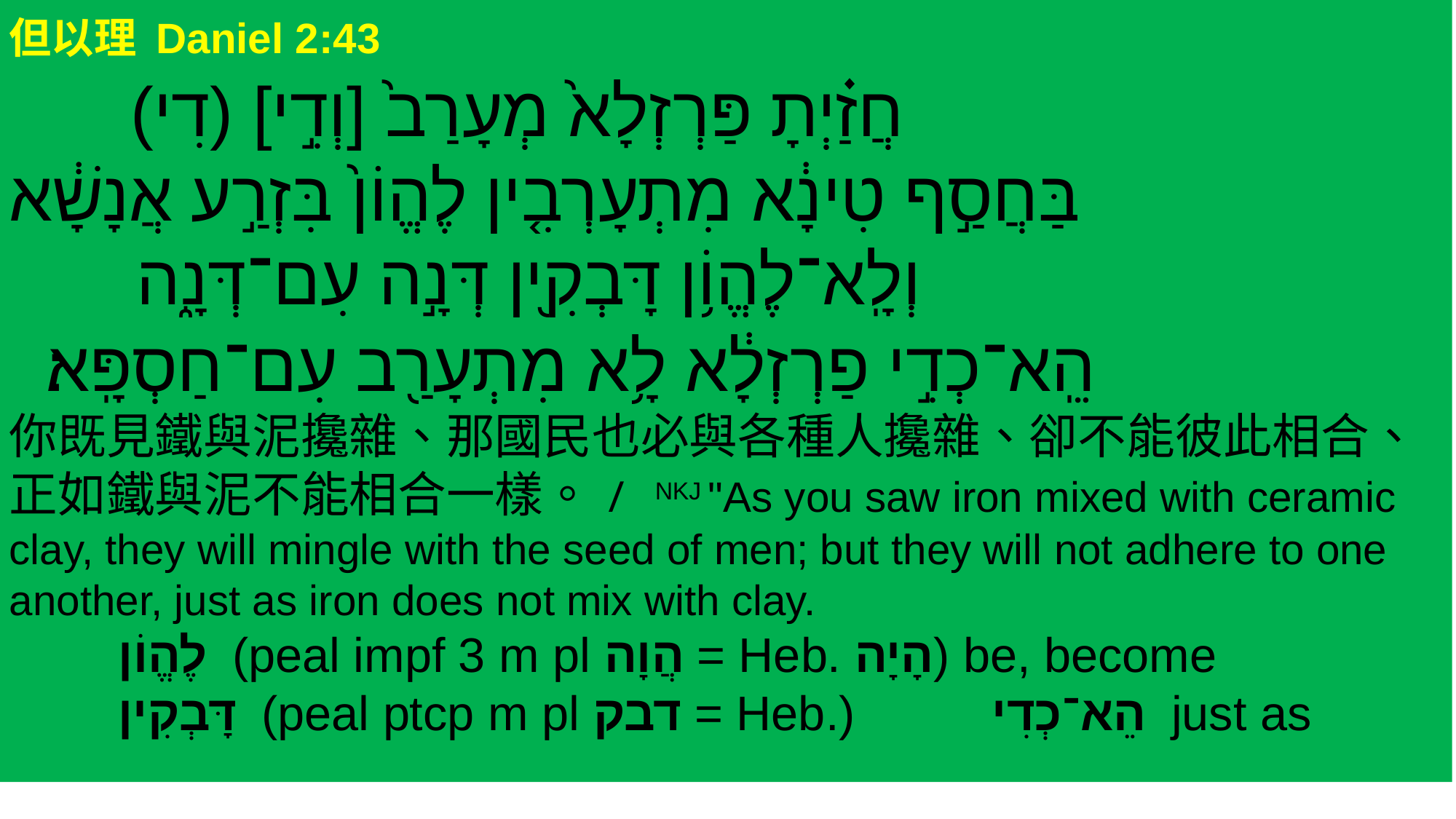

但以理 Daniel 2:43  ‎‎‎‎‎‎‎
         ‎‎‎(דִי) [וְדִ֣י] חֲזַ֗יְתָ פַּרְזְלָא֙ מְעָרַב֙
בַּחֲסַ֣ף טִינָ֔א מִתְעָרְבִ֤ין לֶהֱוֹן֙ בִּזְרַ֣ע אֲנָשָׁ֔א
 וְלָֽא־לֶהֱוֹ֥ן דָּבְקִ֖ין דְּנָ֣ה עִם־דְּנָ֑ה
 הֵֽא־כְדִ֣י פַרְזְלָ֔א לָ֥א מִתְעָרַ֖ב עִם־חַסְפָּֽא׃
你既見鐵與泥攙雜、那國民也必與各種人攙雜、卻不能彼此相合、正如鐵與泥不能相合一樣。/ NKJ "As you saw iron mixed with ceramic clay, they will mingle with the seed of men; but they will not adhere to one another, just as iron does not mix with clay.
	לֶהֱוֹן  (peal impf 3 m pl הֲוָה = Heb. הָיָה) be, become
	דָּבְקִין  (peal ptcp m pl דבק = Heb.)     	הֵא־כְדִי  just as